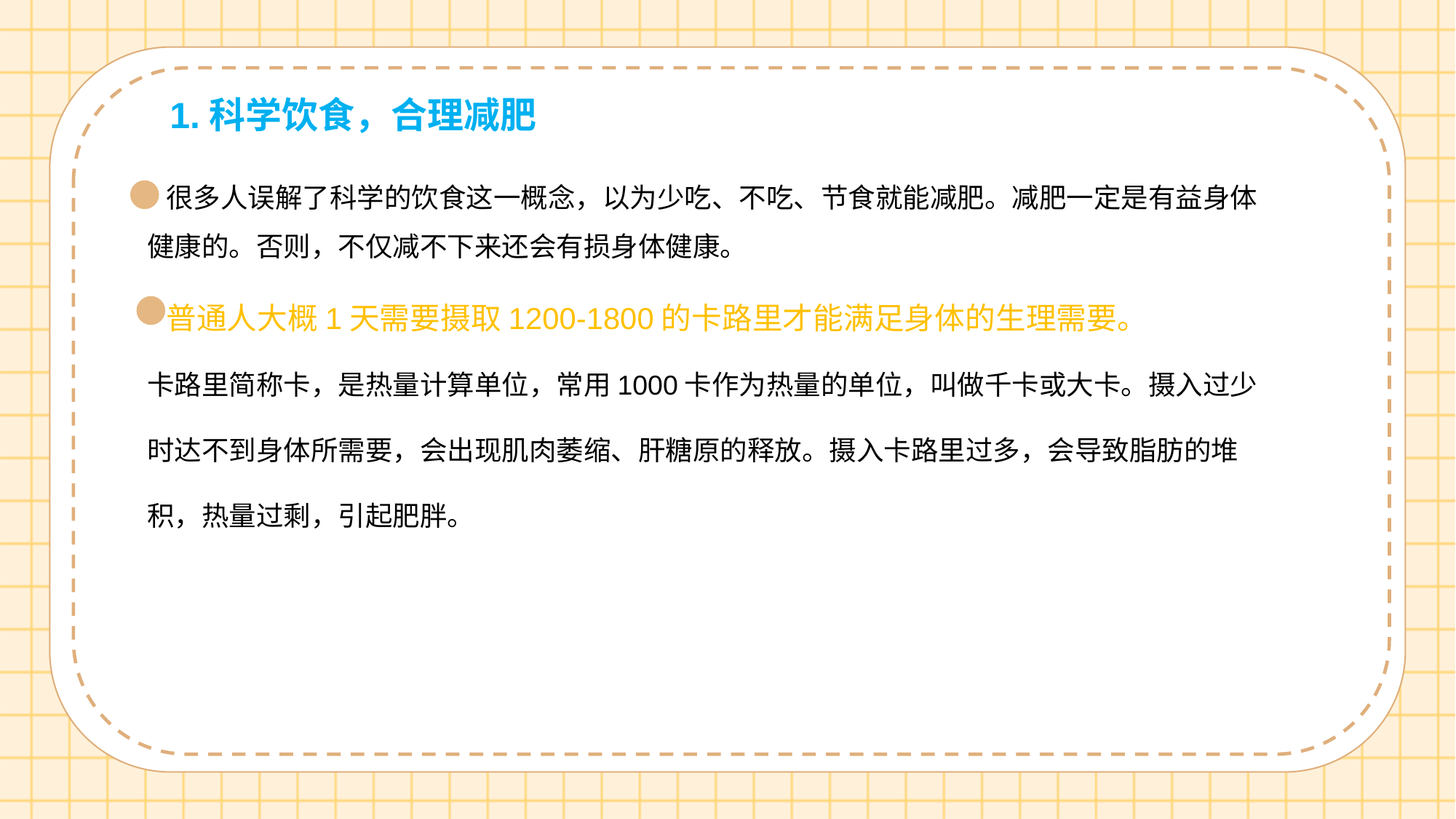

1.科学饮食，合理减肥
  很多人误解了科学的饮食这一概念，以为少吃、不吃、节食就能减肥。减肥一定是有益身体健康的。否则，不仅减不下来还会有损身体健康。
  普通人大概1天需要摄取1200-1800的卡路里才能满足身体的生理需要。
卡路里简称卡，是热量计算单位，常用1000卡作为热量的单位，叫做千卡或大卡。摄入过少时达不到身体所需要，会出现肌肉萎缩、肝糖原的释放。摄入卡路里过多，会导致脂肪的堆积，热量过剩，引起肥胖。